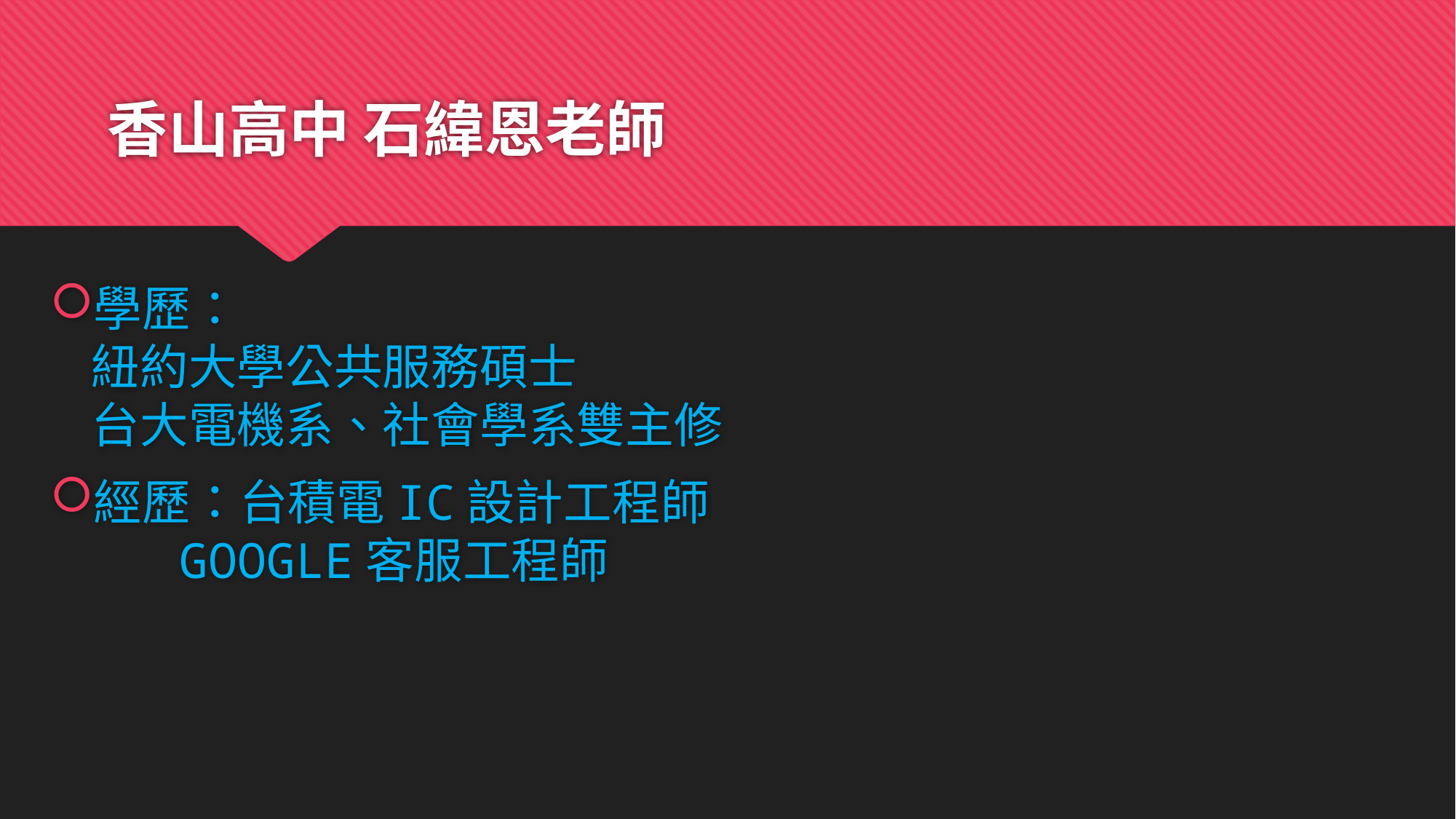

# 香山高中 石緯恩老師
學歷：
紐約大學公共服務碩士
台大電機系、社會學系雙主修
經歷：台積電IC設計工程師
       GOOGLE客服工程師